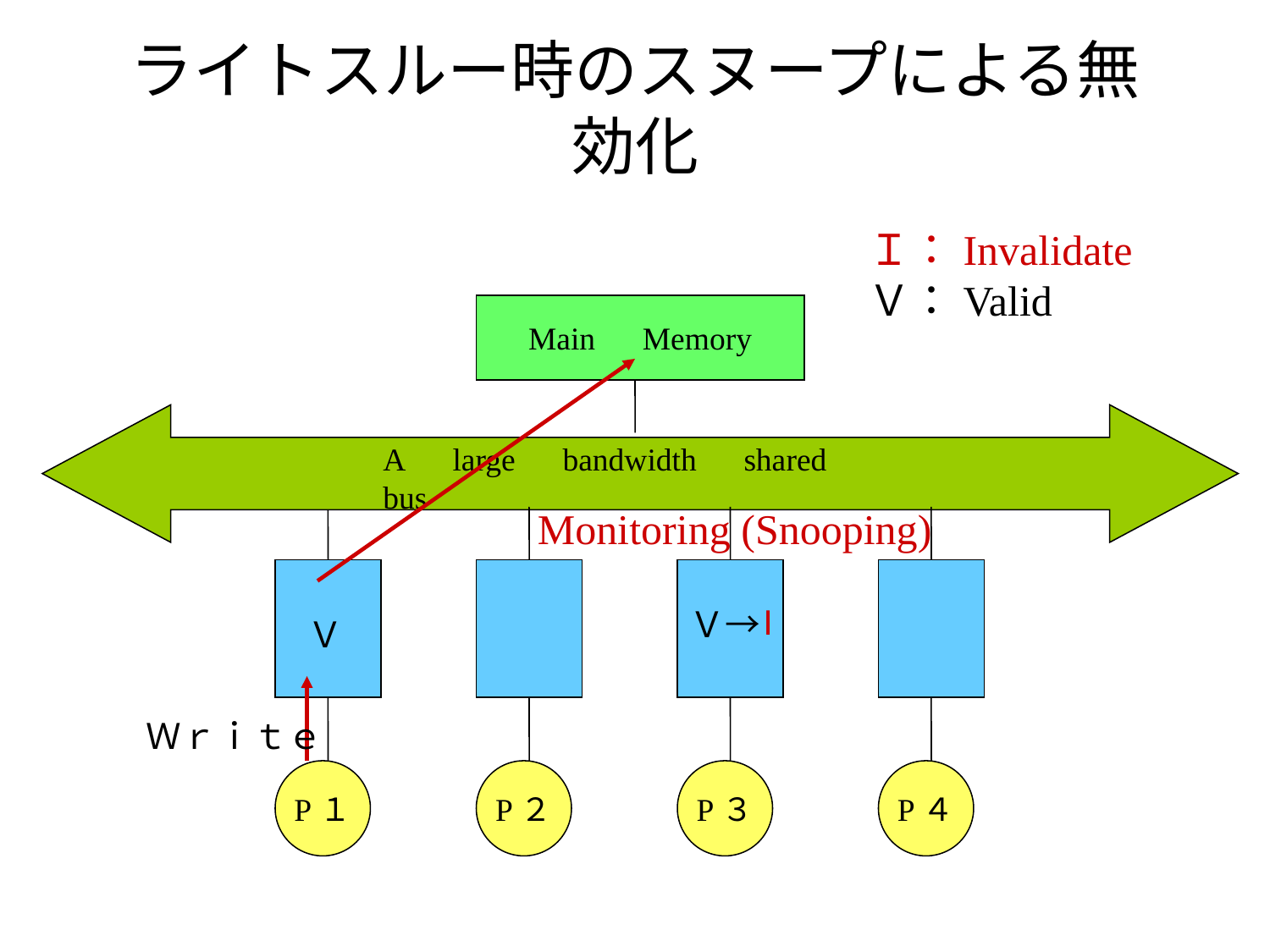

# ライトスルー時のスヌープによる無効化
Ｉ：Invalidate
Ｖ：Valid
Main　Memory

A　large　bandwidth　shared　bus
Monitoring (Snooping)

P２

P３

P４

I
Ｖ→
Ｖ

Ｗｒｉｔｅ

P１